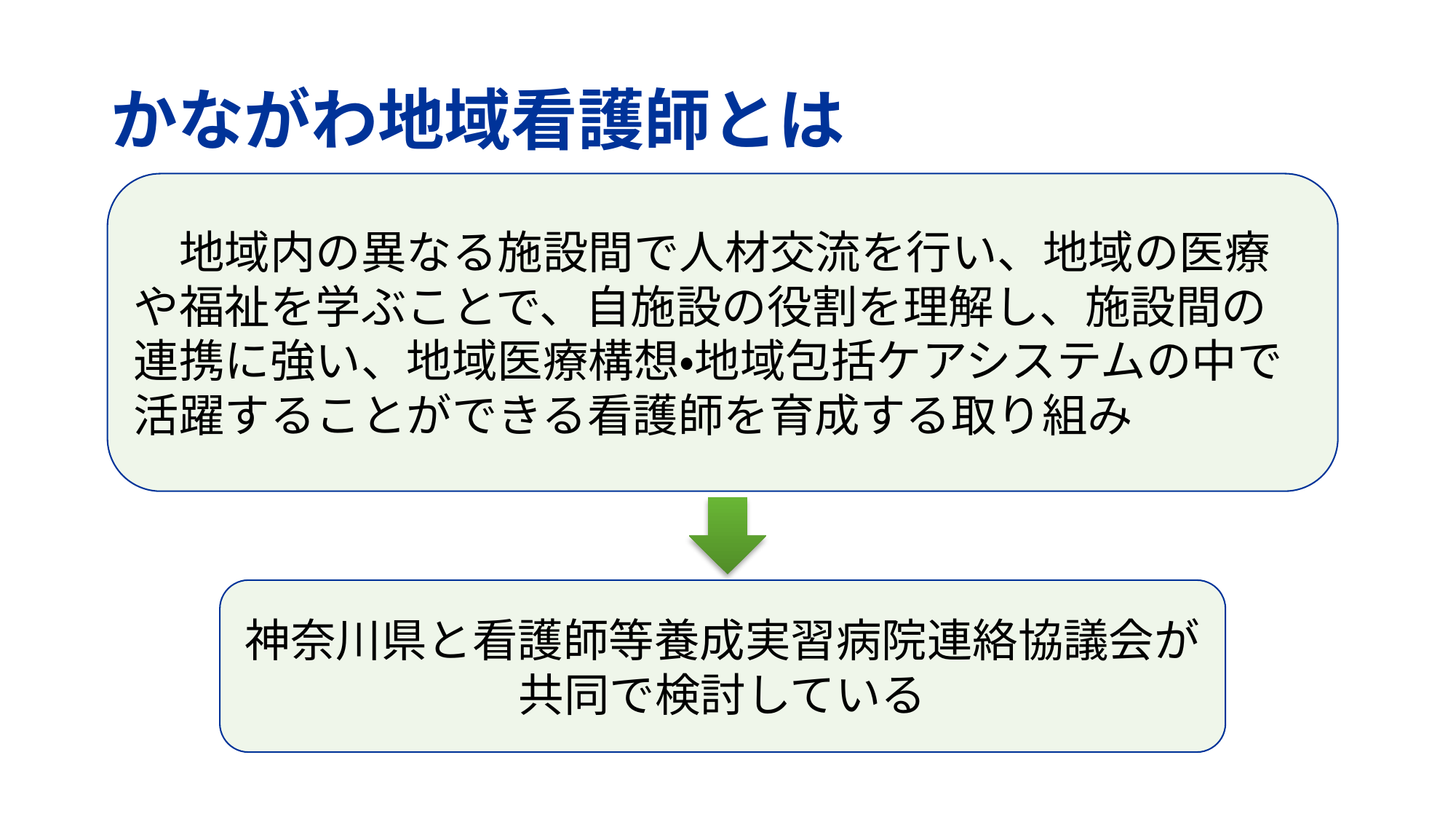

# かながわ地域看護師とは
　地域内の異なる施設間で人材交流を行い、地域の医療や福祉を学ぶことで、自施設の役割を理解し、施設間の連携に強い、地域医療構想・地域包括ケアシステムの中で活躍することができる看護師を育成する取り組み

神奈川県と看護師等養成実習病院連絡協議会が共同で検討している